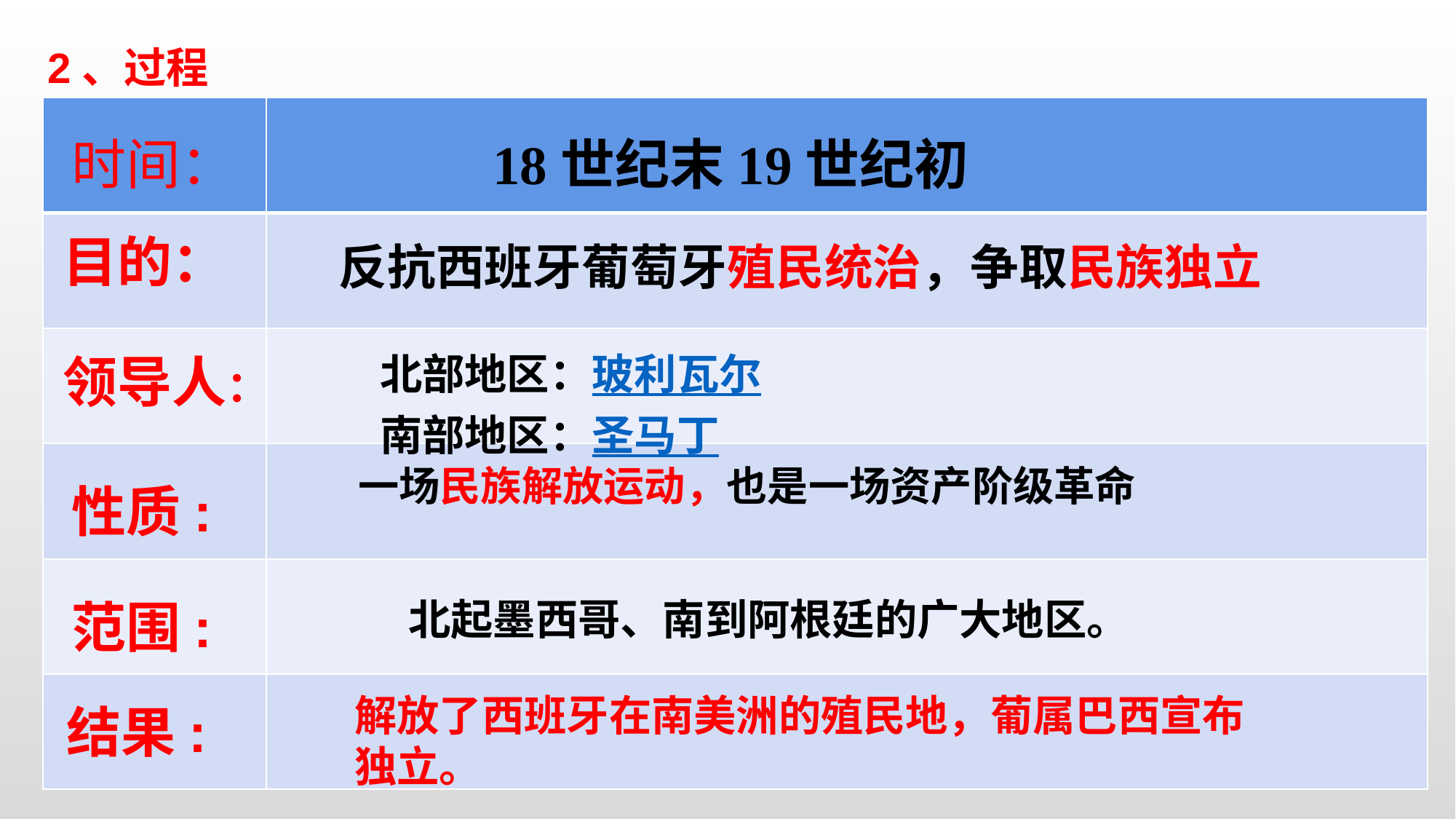

2、过程
|  |  |
| --- | --- |
|  |  |
|  |  |
|  |  |
|  |  |
|  |  |
时间：
18世纪末19世纪初
目的：
反抗西班牙葡萄牙殖民统治，争取民族独立
领导人：
北部地区：玻利瓦尔
南部地区：圣马丁
一场民族解放运动，也是一场资产阶级革命
性质:
范围:
北起墨西哥、南到阿根廷的广大地区。
解放了西班牙在南美洲的殖民地，葡属巴西宣布独立。
结果: